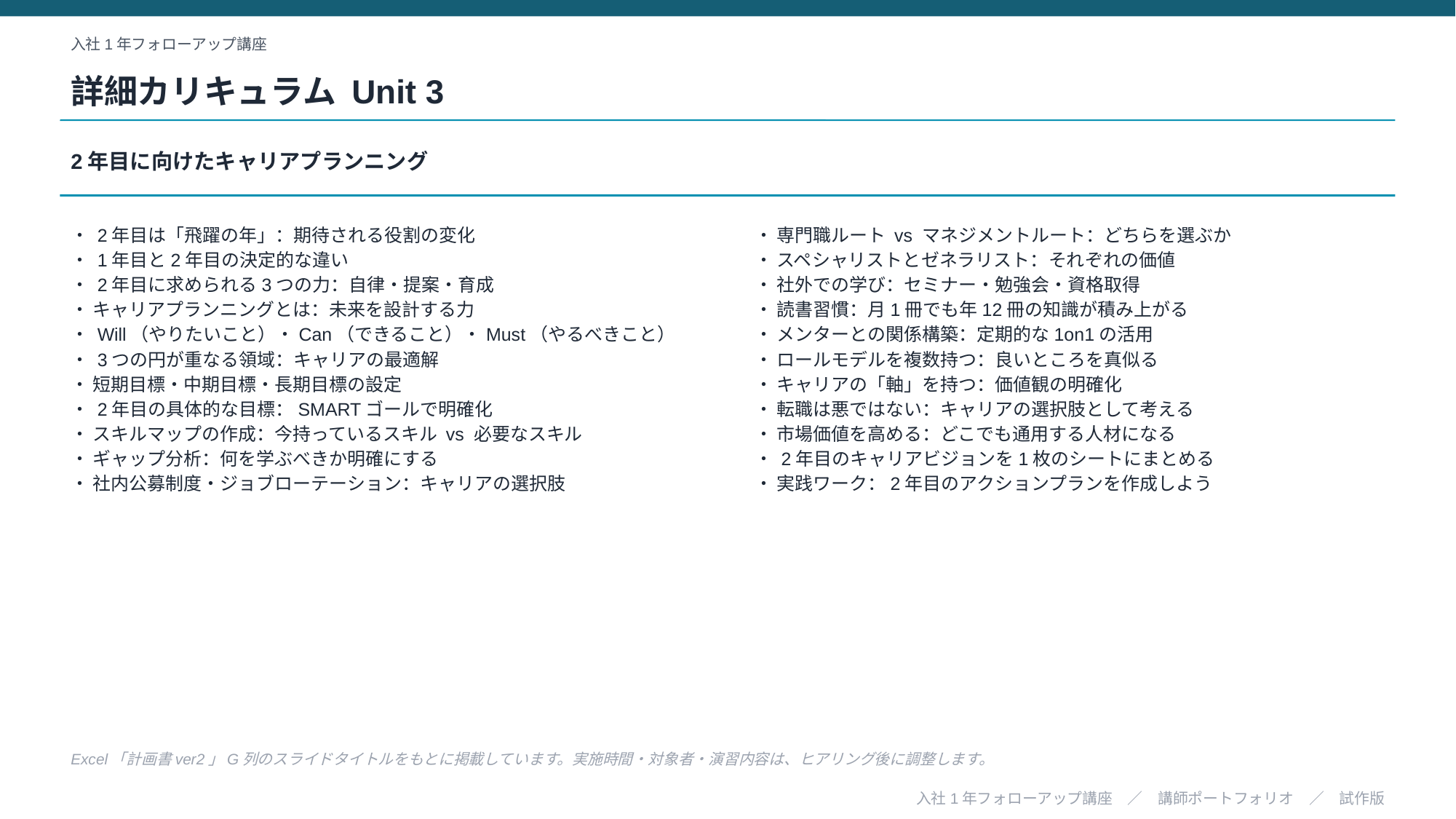

入社1年フォローアップ講座
詳細カリキュラム Unit 3

2年目に向けたキャリアプランニング

・ 2年目は「飛躍の年」：期待される役割の変化
・ 1年目と2年目の決定的な違い
・ 2年目に求められる3つの力：自律・提案・育成
・ キャリアプランニングとは：未来を設計する力
・ Will（やりたいこと）・Can（できること）・Must（やるべきこと）
・ 3つの円が重なる領域：キャリアの最適解
・ 短期目標・中期目標・長期目標の設定
・ 2年目の具体的な目標：SMARTゴールで明確化
・ スキルマップの作成：今持っているスキル vs 必要なスキル
・ ギャップ分析：何を学ぶべきか明確にする
・ 社内公募制度・ジョブローテーション：キャリアの選択肢
・ 専門職ルート vs マネジメントルート：どちらを選ぶか
・ スペシャリストとゼネラリスト：それぞれの価値
・ 社外での学び：セミナー・勉強会・資格取得
・ 読書習慣：月1冊でも年12冊の知識が積み上がる
・ メンターとの関係構築：定期的な1on1の活用
・ ロールモデルを複数持つ：良いところを真似る
・ キャリアの「軸」を持つ：価値観の明確化
・ 転職は悪ではない：キャリアの選択肢として考える
・ 市場価値を高める：どこでも通用する人材になる
・ 2年目のキャリアビジョンを1枚のシートにまとめる
・ 実践ワーク：2年目のアクションプランを作成しよう
Excel「計画書ver2」G列のスライドタイトルをもとに掲載しています。実施時間・対象者・演習内容は、ヒアリング後に調整します。
入社1年フォローアップ講座　／　講師ポートフォリオ　／　試作版